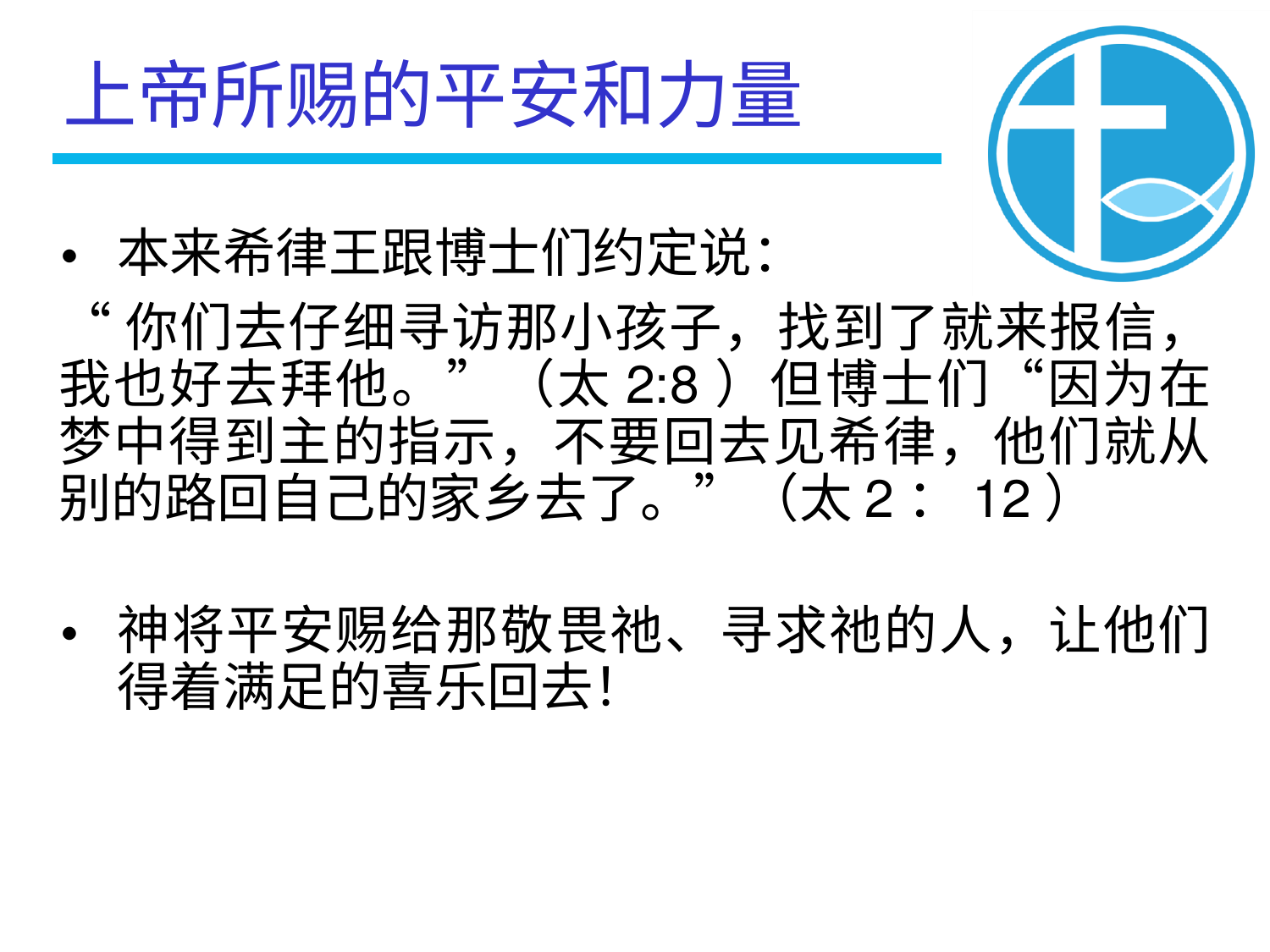

上帝所赐的平安和力量
本来希律王跟博士们约定说：
“你们去仔细寻访那小孩子，找到了就来报信，我也好去拜他。”（太2:8）但博士们“因为在梦中得到主的指示，不要回去见希律，他们就从别的路回自己的家乡去了。”（太2：12）

神将平安赐给那敬畏祂、寻求祂的人，让他们得着满足的喜乐回去！